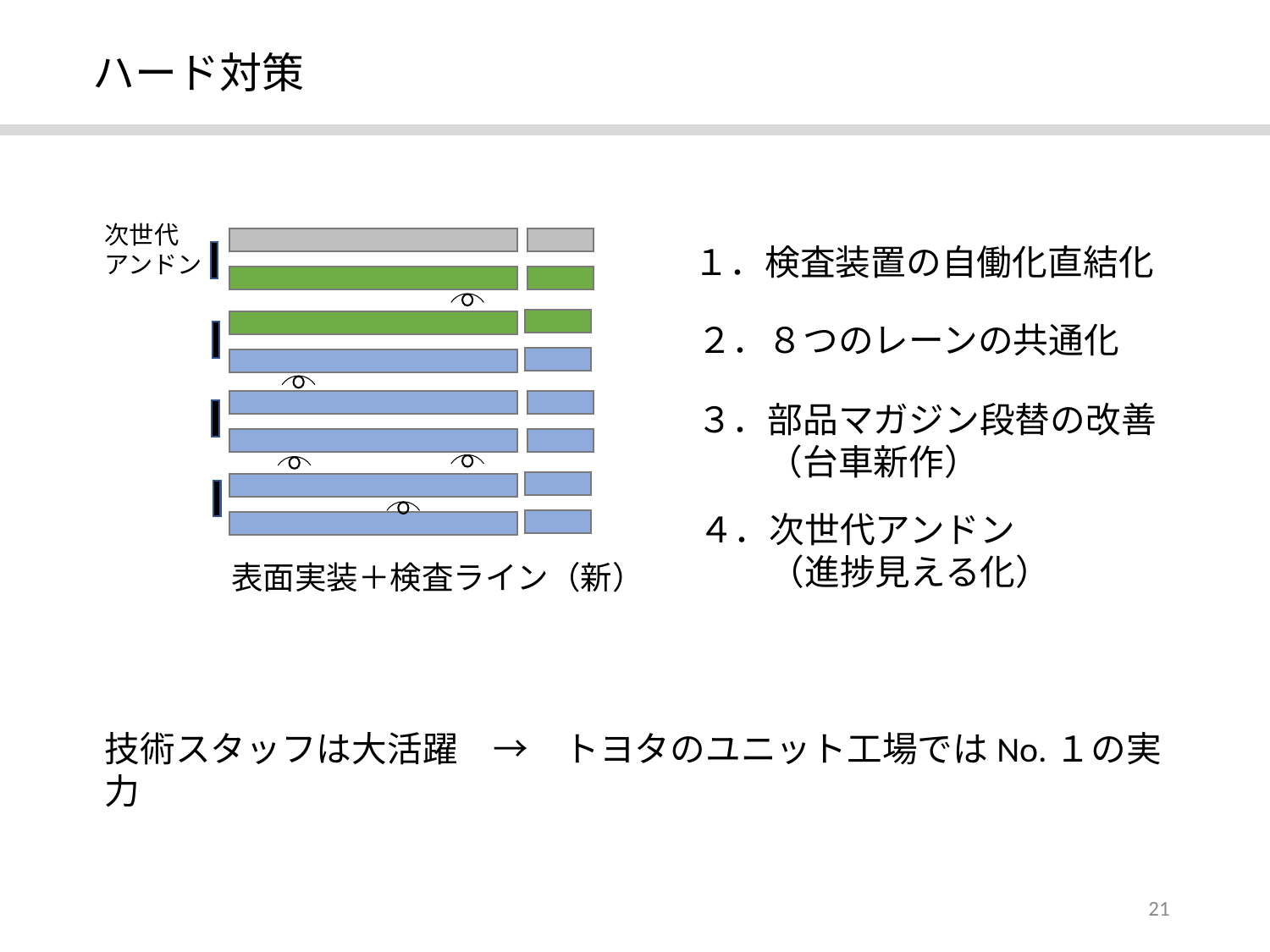

ハード対策
次世代
アンドン

１．検査装置の自働化直結化

２．８つのレーンの共通化

３．部品マガジン段替の改善
　　（台車新作）

４．次世代アンドン
　　（進捗見える化）

表面実装＋検査ライン（新）
技術スタッフは大活躍　→　トヨタのユニット工場ではNo.１の実力
21